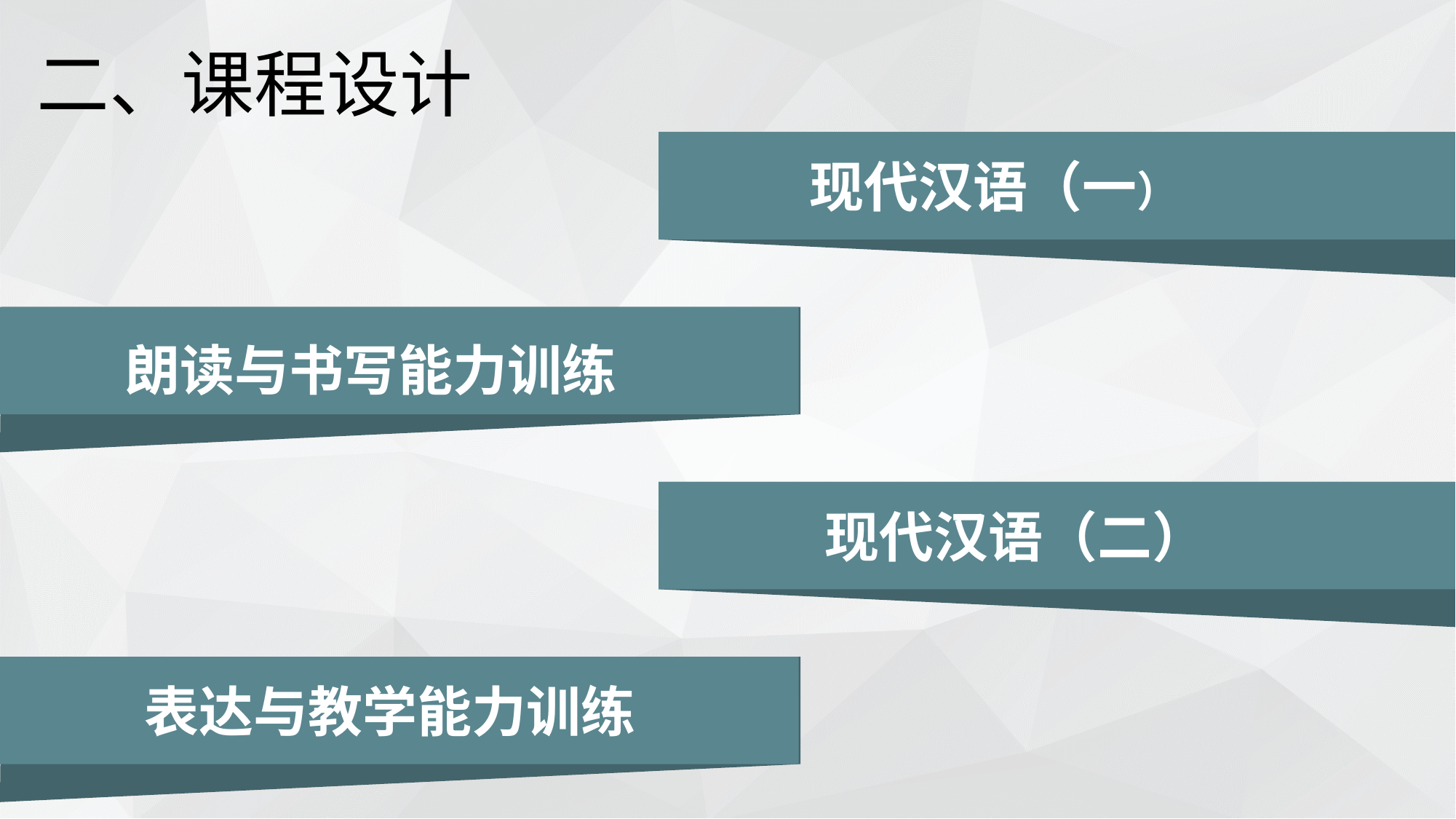

二、课程设计

现代汉语（一）

朗读与书写能力训练

现代汉语（二）

表达与教学能力训练